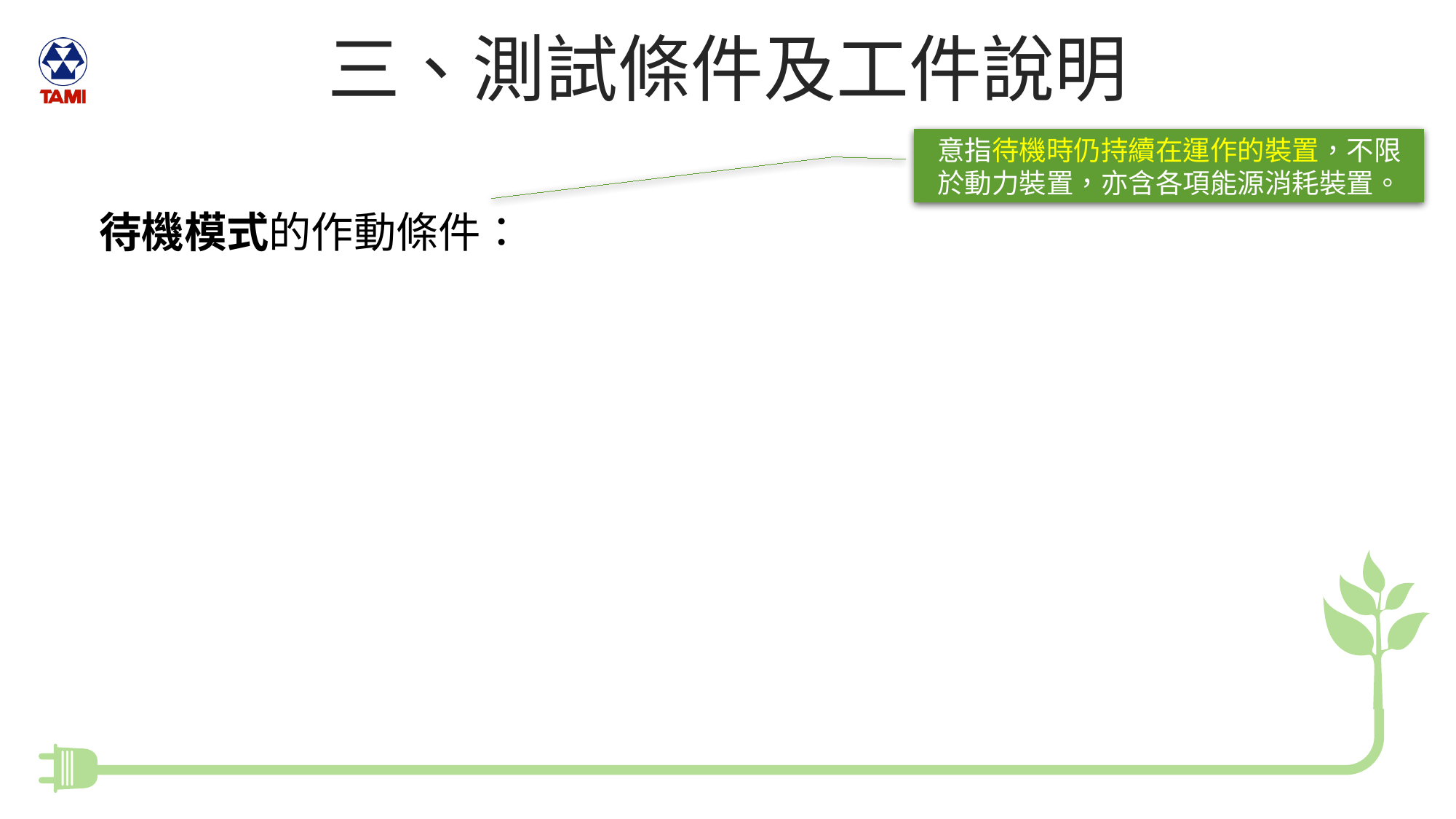

三、測試條件及工件說明
意指待機時仍持續在運作的裝置，不限於動力裝置，亦含各項能源消耗裝置。
待機模式的作動條件：